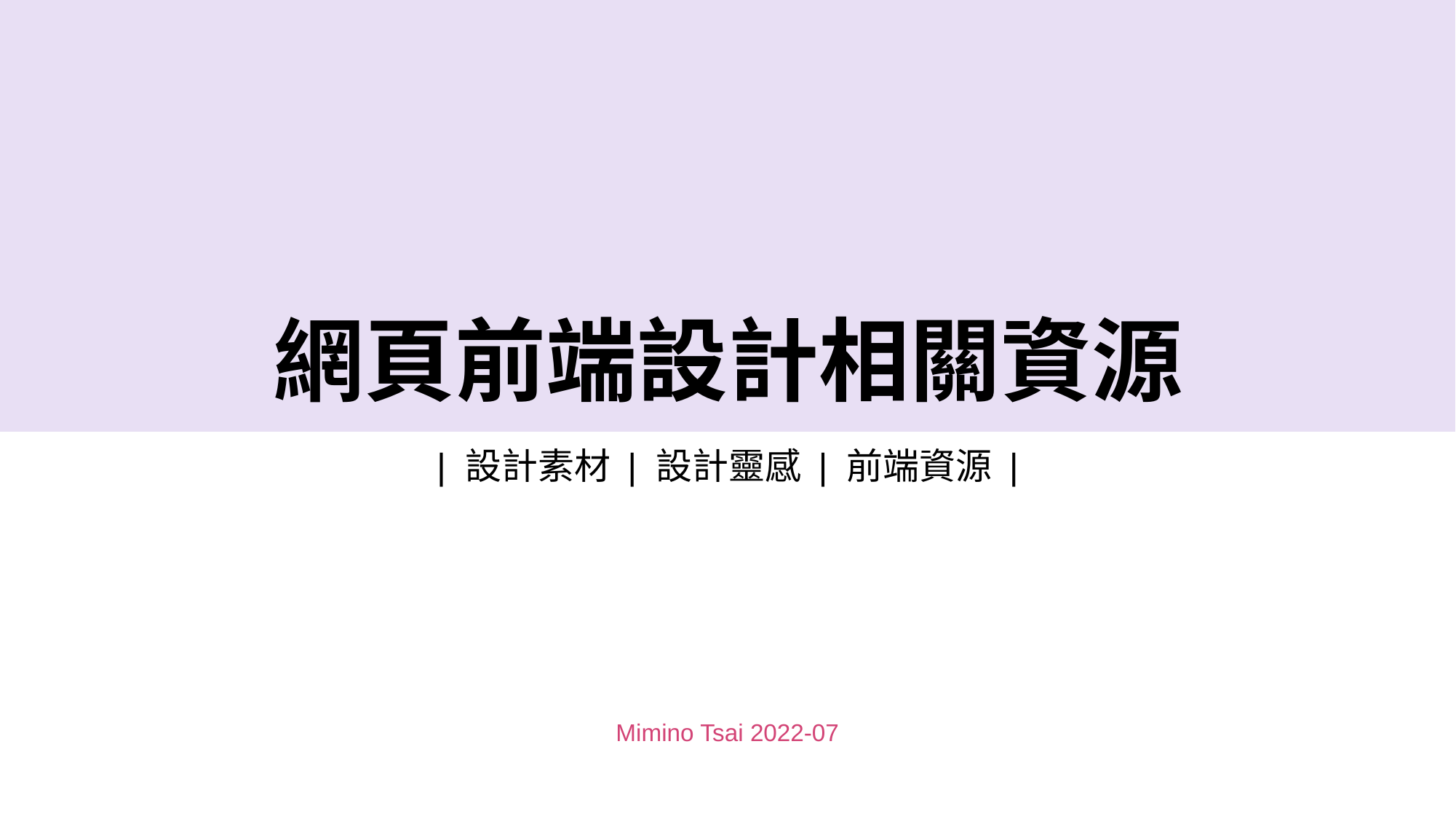

# 網頁前端設計相關資源
| 設計素材 | 設計靈感 | 前端資源 |
Mimino Tsai 2022-07